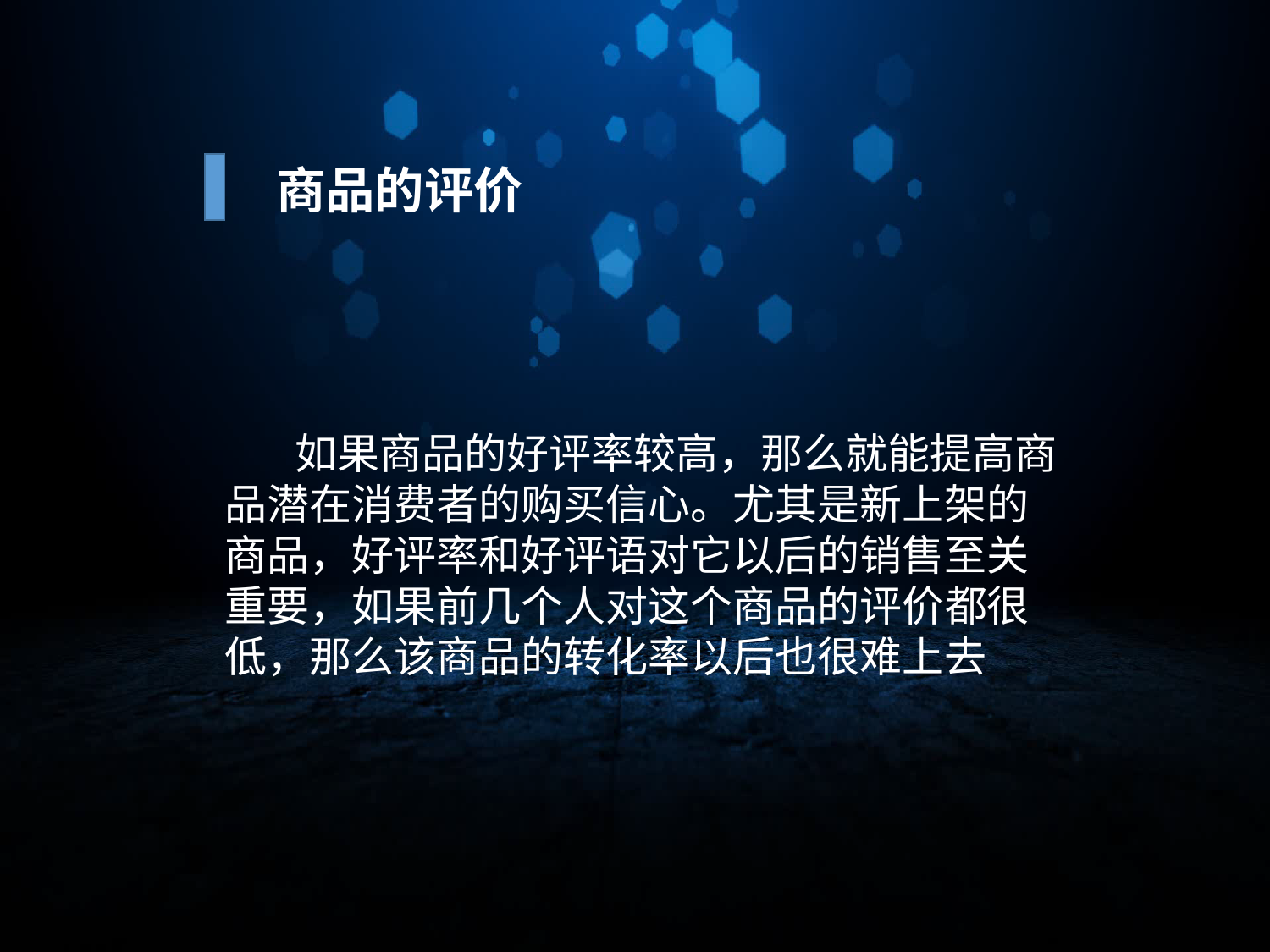

商品的评价

          如果商品的好评率较高，那么就能提高商品潜在消费者的购买信心。尤其是新上架的商品，好评率和好评语对它以后的销售至关重要，如果前几个人对这个商品的评价都很低，那么该商品的转化率以后也很难上去